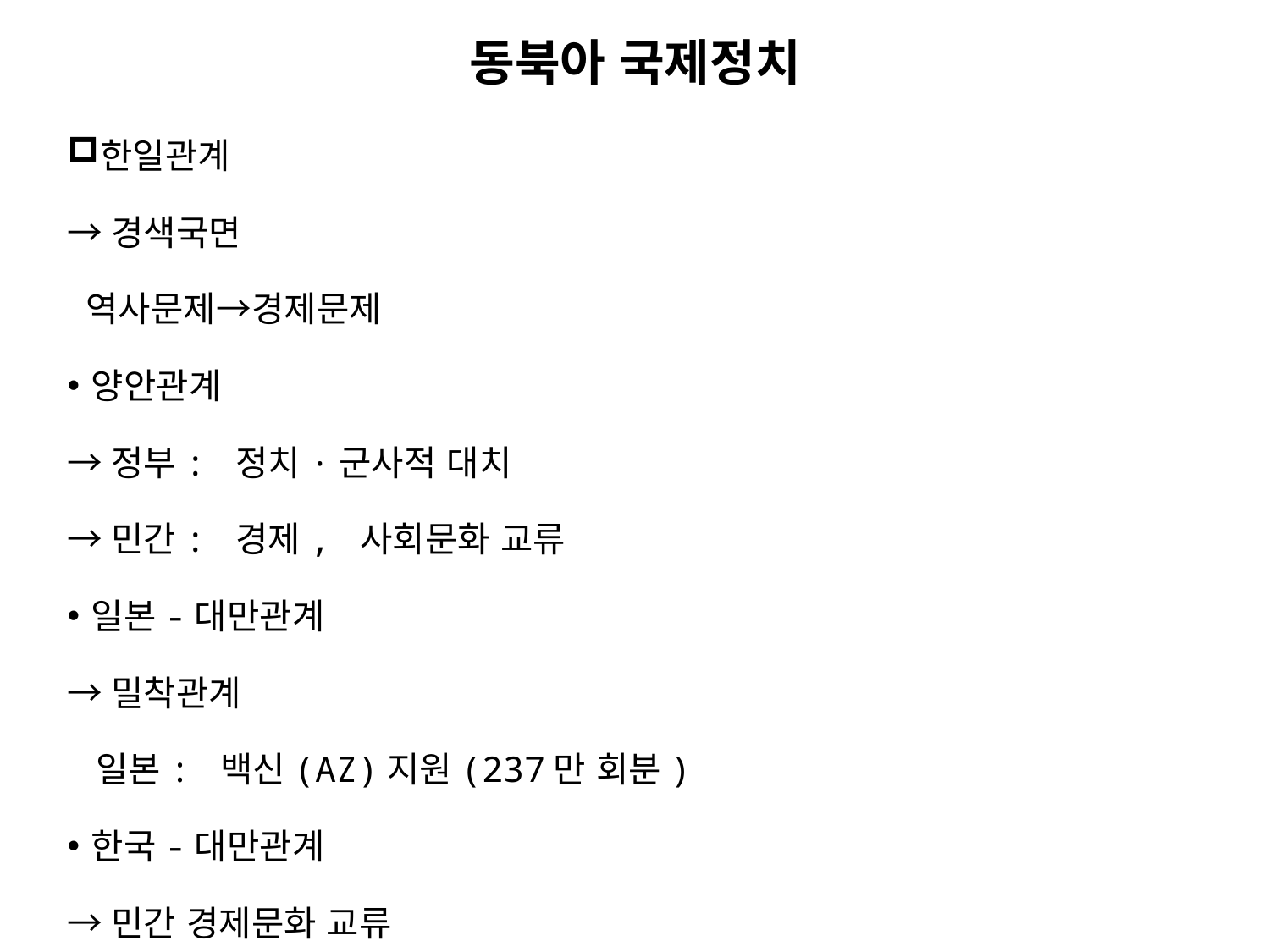

동북아 국제정치
한일관계
→경색국면
 역사문제→경제문제
양안관계
→정부: 정치·군사적 대치
→민간: 경제, 사회문화 교류
일본-대만관계
→밀착관계
  일본: 백신(AZ)지원(237만 회분)
한국-대만관계
→민간 경제문화 교류